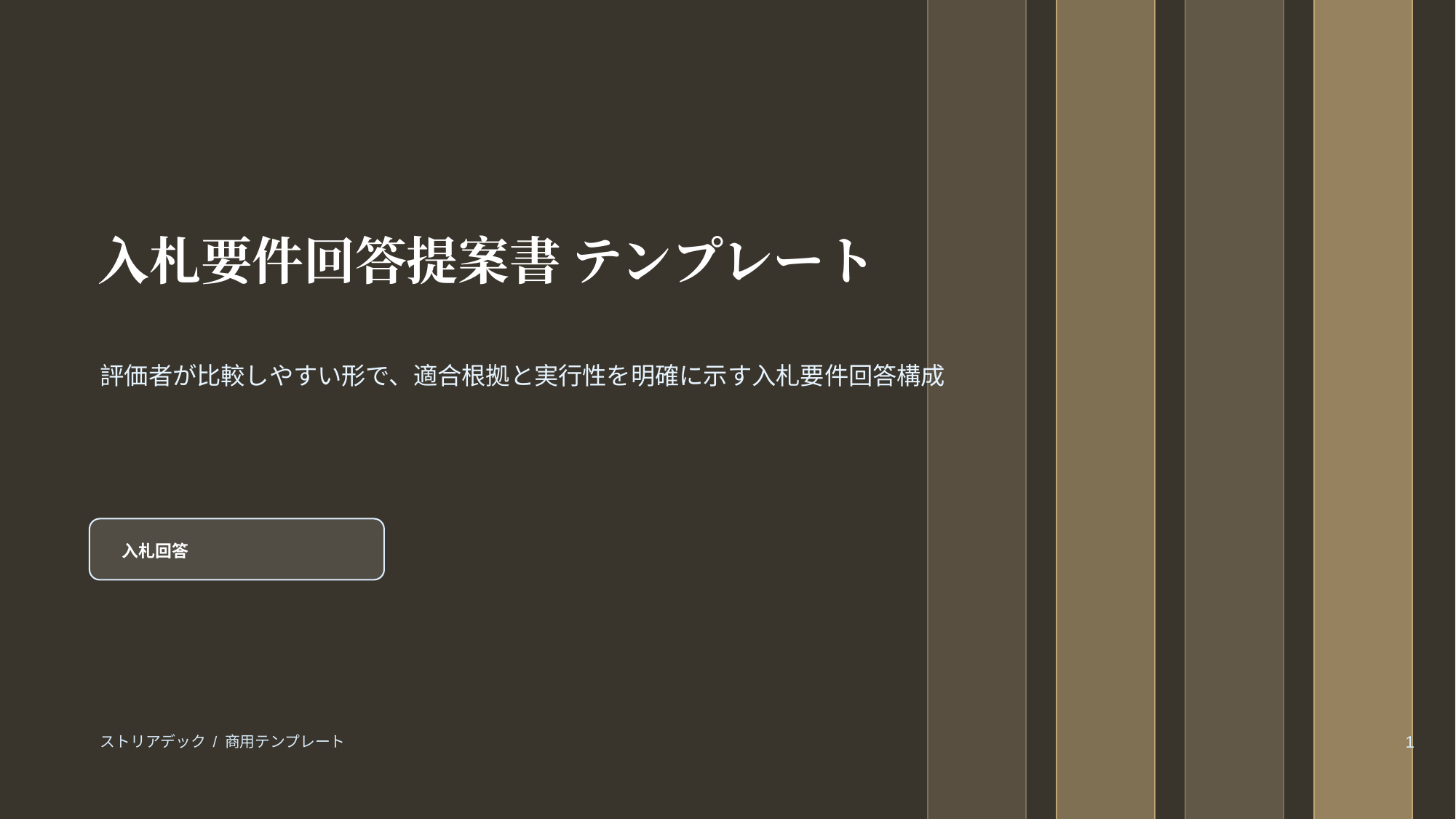

入札要件回答提案書 テンプレート
評価者が比較しやすい形で、適合根拠と実行性を明確に示す入札要件回答構成

入札回答
ストリアデック / 商用テンプレート
1